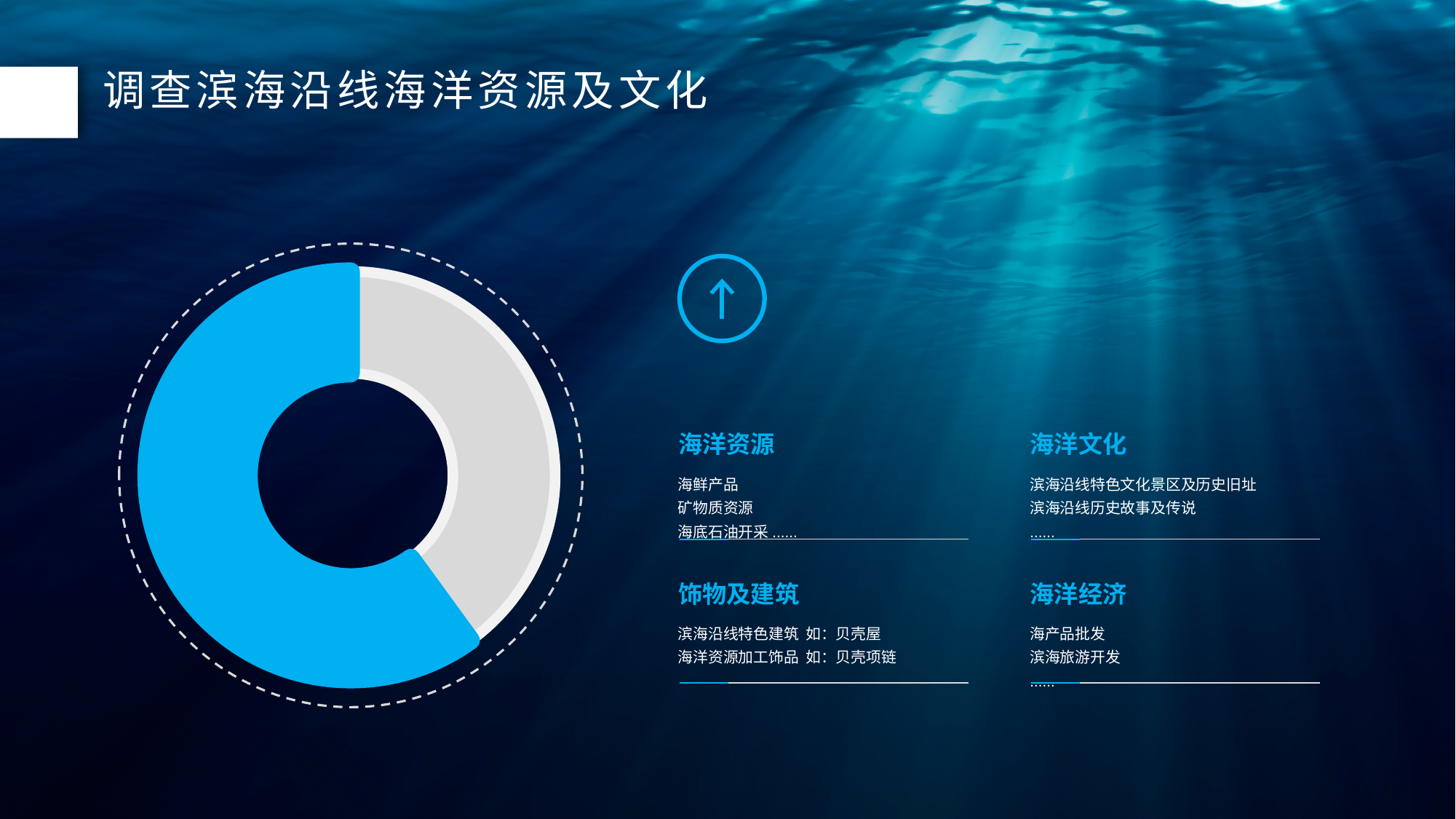

调查滨海沿线海洋资源及文化

### Chart

| Category | 销售额 |
|---|---|
| 辅助 | 0.4 |
| 数据 | 0.6 |
海洋资源
海洋文化
海鲜产品
矿物质资源
海底石油开采......
滨海沿线特色文化景区及历史旧址
滨海沿线历史故事及传说
......
饰物及建筑
海洋经济
滨海沿线特色建筑  如：贝壳屋
海洋资源加工饰品  如：贝壳项链

海产品批发
滨海旅游开发
......